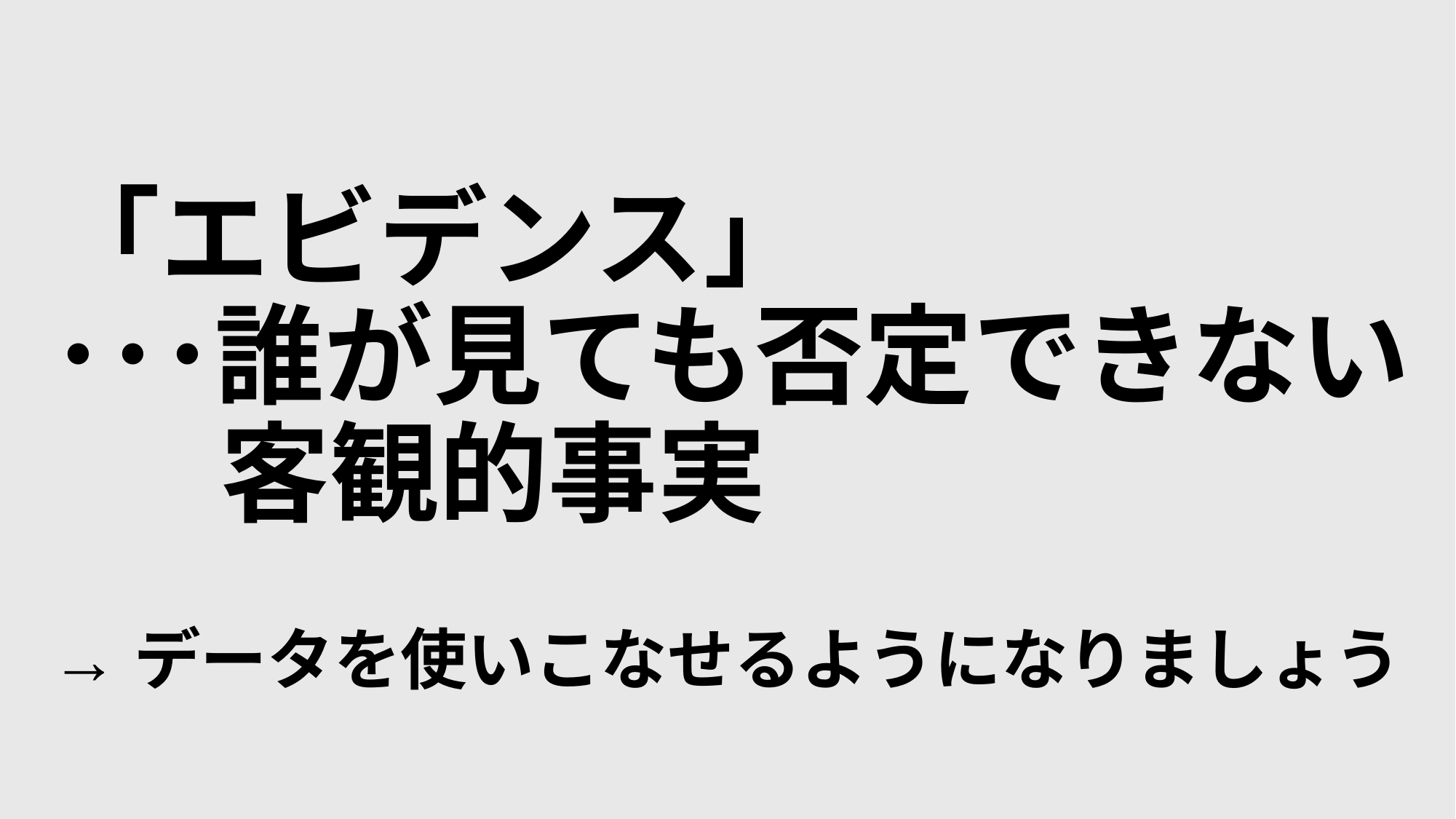

# 「エビデンス」 ･･･誰が見ても否定できない 　  客観的事実
→データを使いこなせるようになりましょう